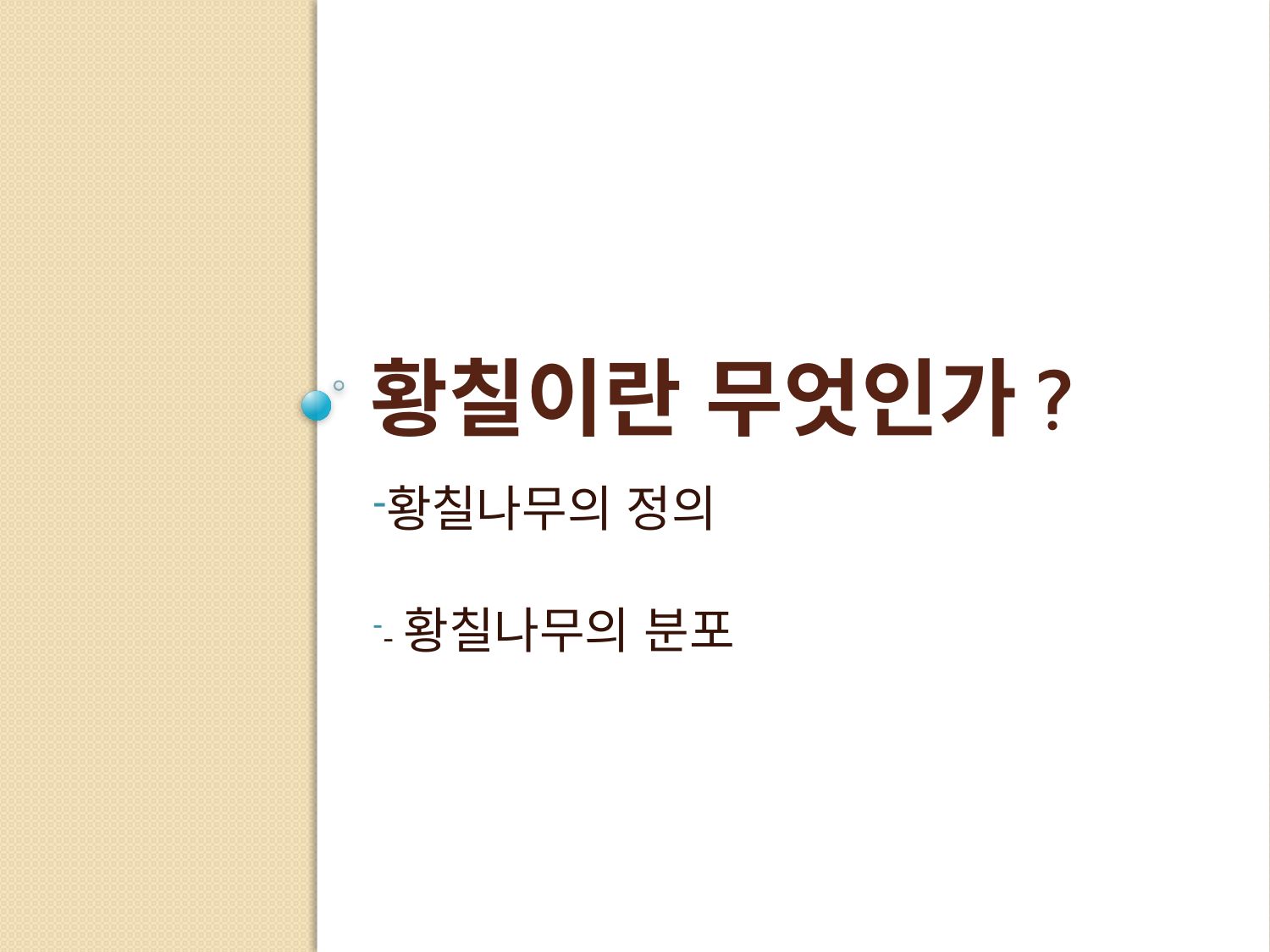

# 황칠이란 무엇인가?
황칠나무의 정의

-황칠나무의 분포